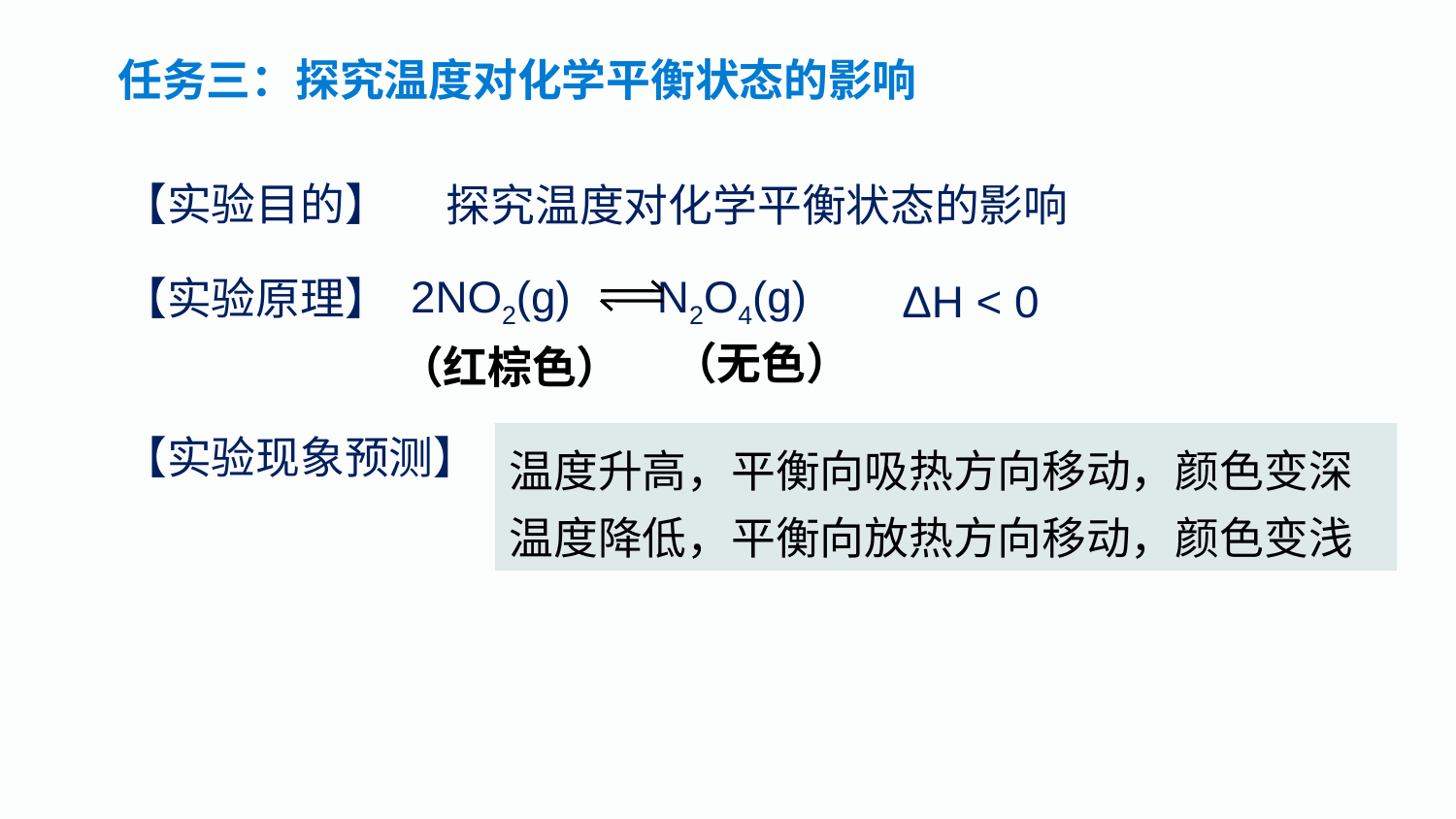

任务三：探究温度对化学平衡状态的影响
【实验目的】
探究温度对化学平衡状态的影响
ΔH < 0
【实验原理】
2NO2(g)       N2O4(g)

（无色）
（红棕色）
【实验现象预测】
温度升高，平衡向吸热方向移动，颜色变深
温度降低，平衡向放热方向移动，颜色变浅